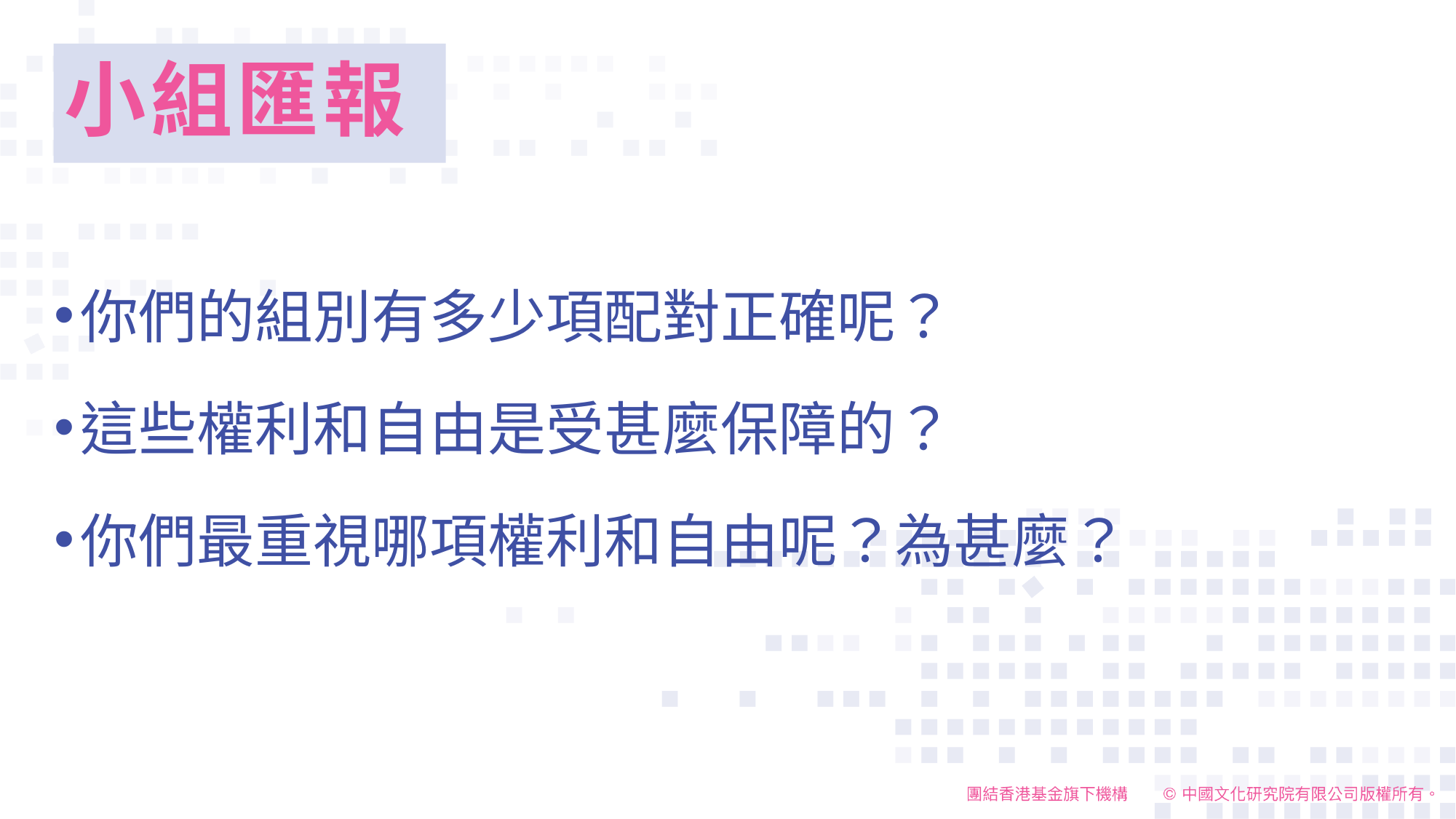

# 小組匯報
你們的組別有多少項配對正確呢？
這些權利和自由是受甚麼保障的？
你們最重視哪項權利和自由呢？為甚麼？